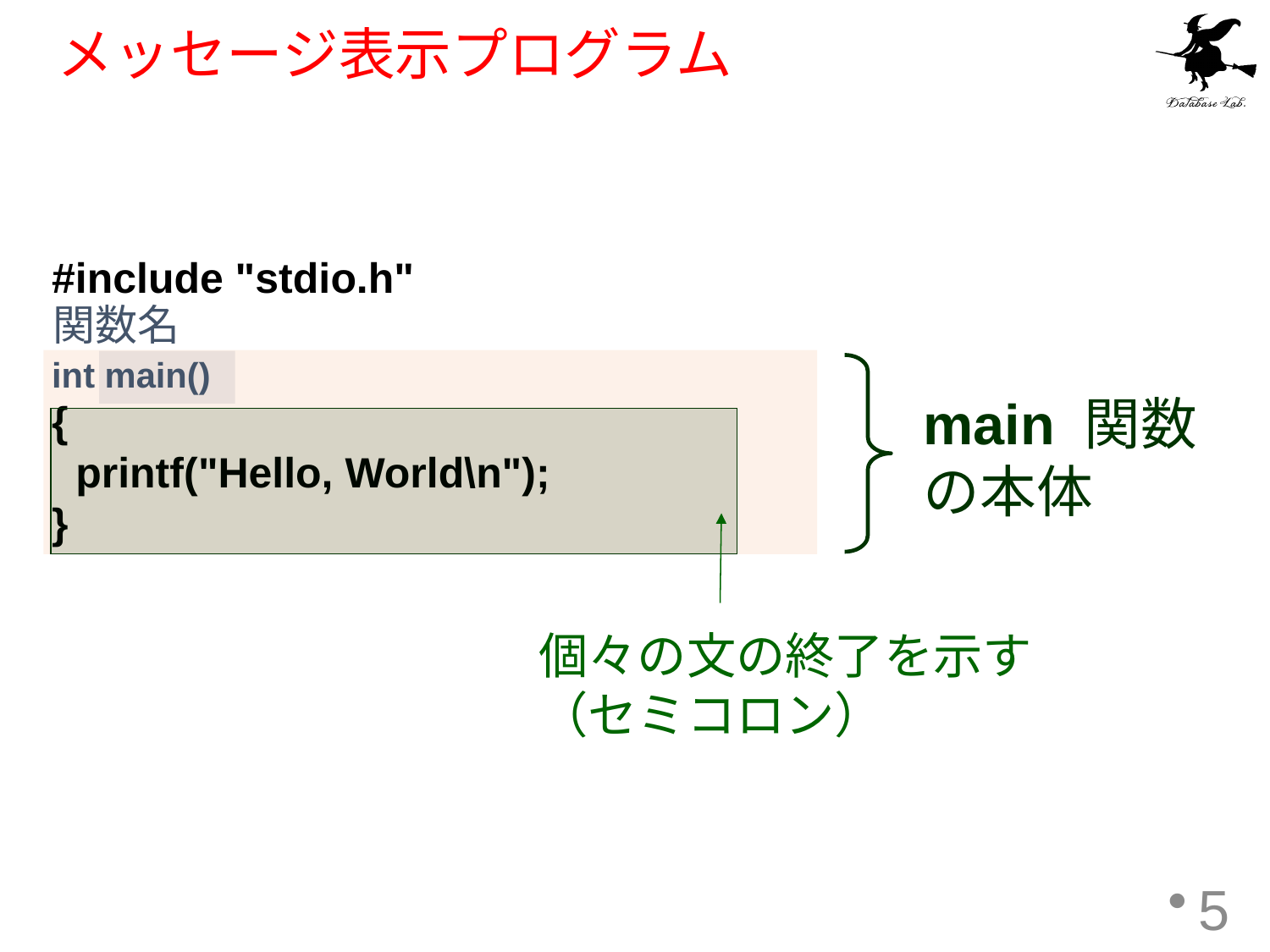

# メッセージ表示プログラム
#include "stdio.h"

int main()
{
  printf("Hello, World\n");
}
関数名

main 関数
の本体

個々の文の終了を示す
（セミコロン）
5